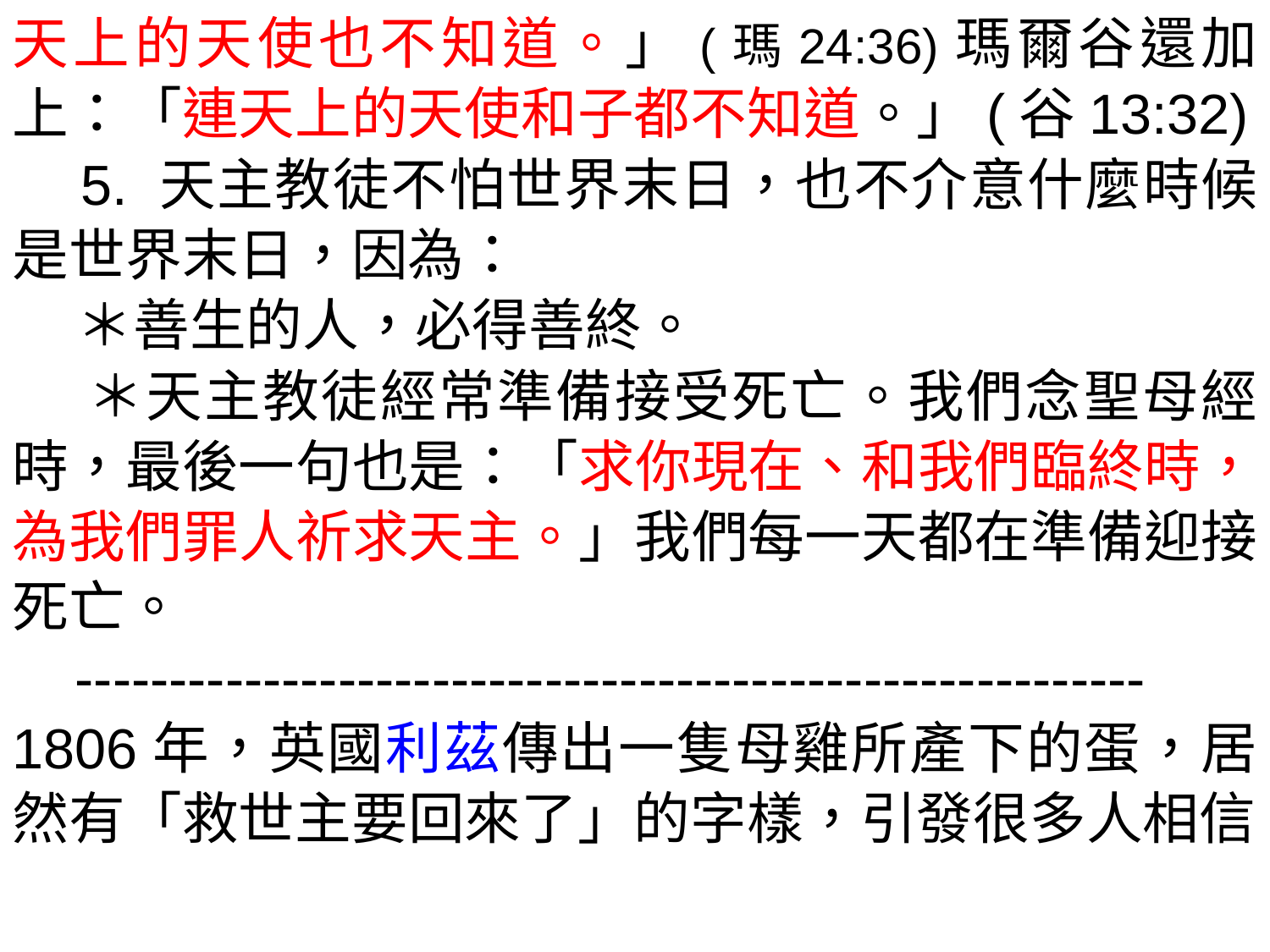

天上的天使也不知道。」(瑪24:36)瑪爾谷還加上：「連天上的天使和子都不知道。」(谷13:32)
    5. 天主教徒不怕世界末日，也不介意什麼時候是世界末日，因為：
    ＊善生的人，必得善終。
    ＊天主教徒經常準備接受死亡。我們念聖母經時，最後一句也是：「求你現在、和我們臨終時，為我們罪人祈求天主。」我們每一天都在準備迎接死亡。
    ---------------------------------------------------------
1806年，英國利茲傳出一隻母雞所產下的蛋，居然有「救世主要回來了」的字樣，引發很多人相信